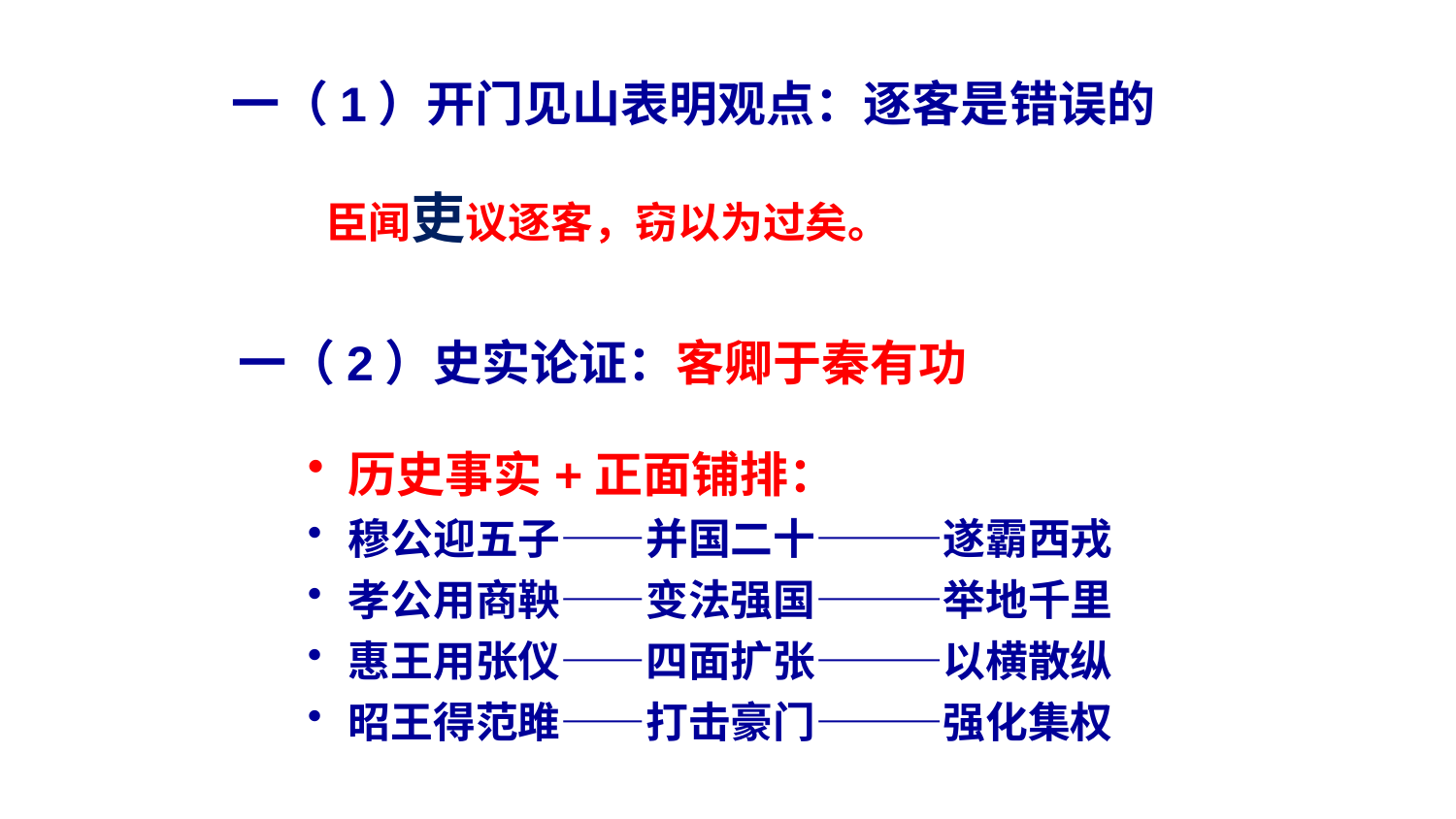

# 一（1）开门见山表明观点：逐客是错误的
臣闻吏议逐客，窃以为过矣。
一（2）史实论证：客卿于秦有功
历史事实+正面铺排：
穆公迎五子——并国二十———遂霸西戎
孝公用商鞅——变法强国———举地千里
惠王用张仪——四面扩张———以横散纵
昭王得范雎——打击豪门———强化集权